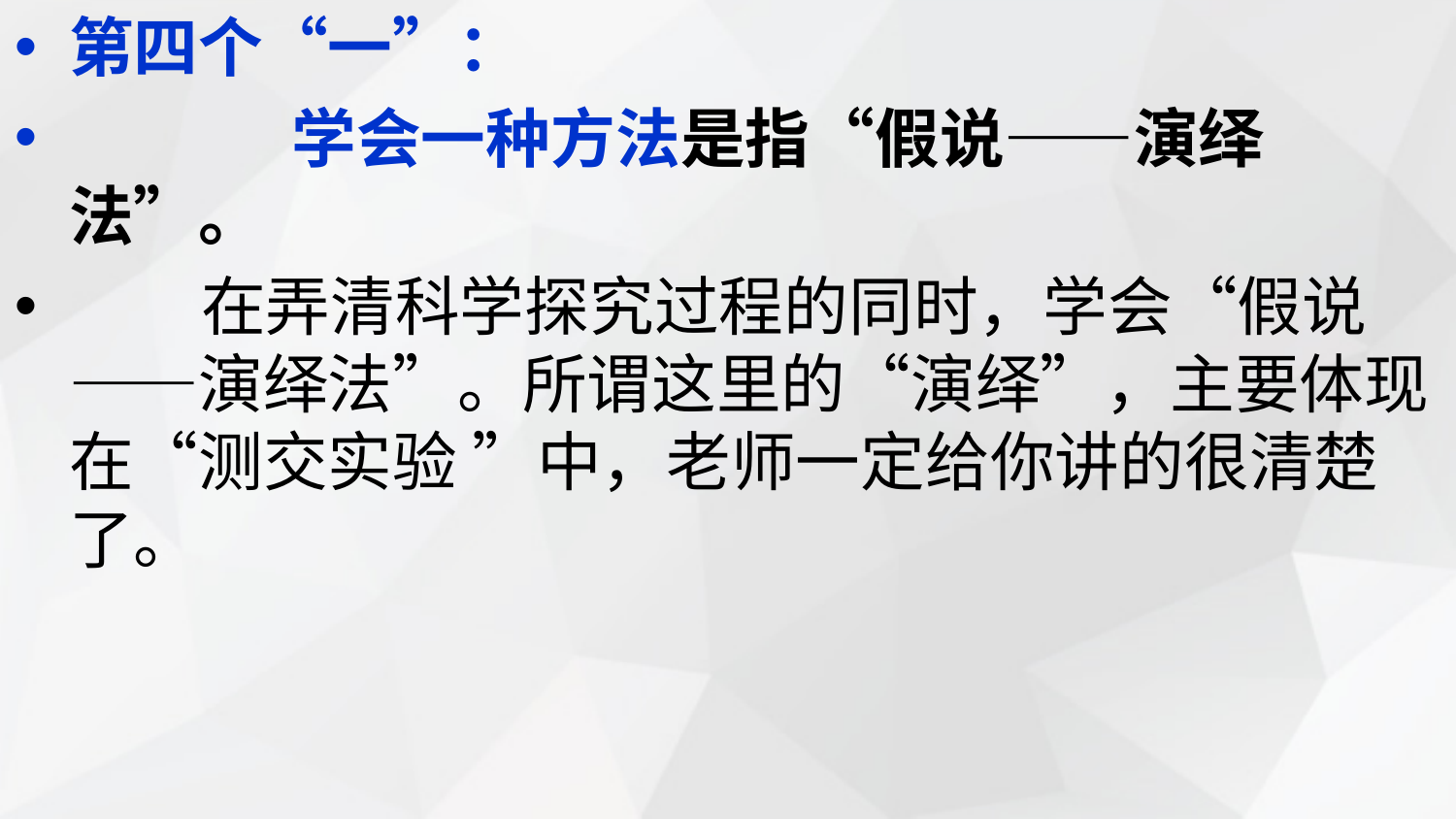

第四个“一”：
              学会一种方法是指“假说——演绎法”。
        在弄清科学探究过程的同时，学会“假说——演绎法”。所谓这里的“演绎”，主要体现在“测交实验 ”中，老师一定给你讲的很清楚了。